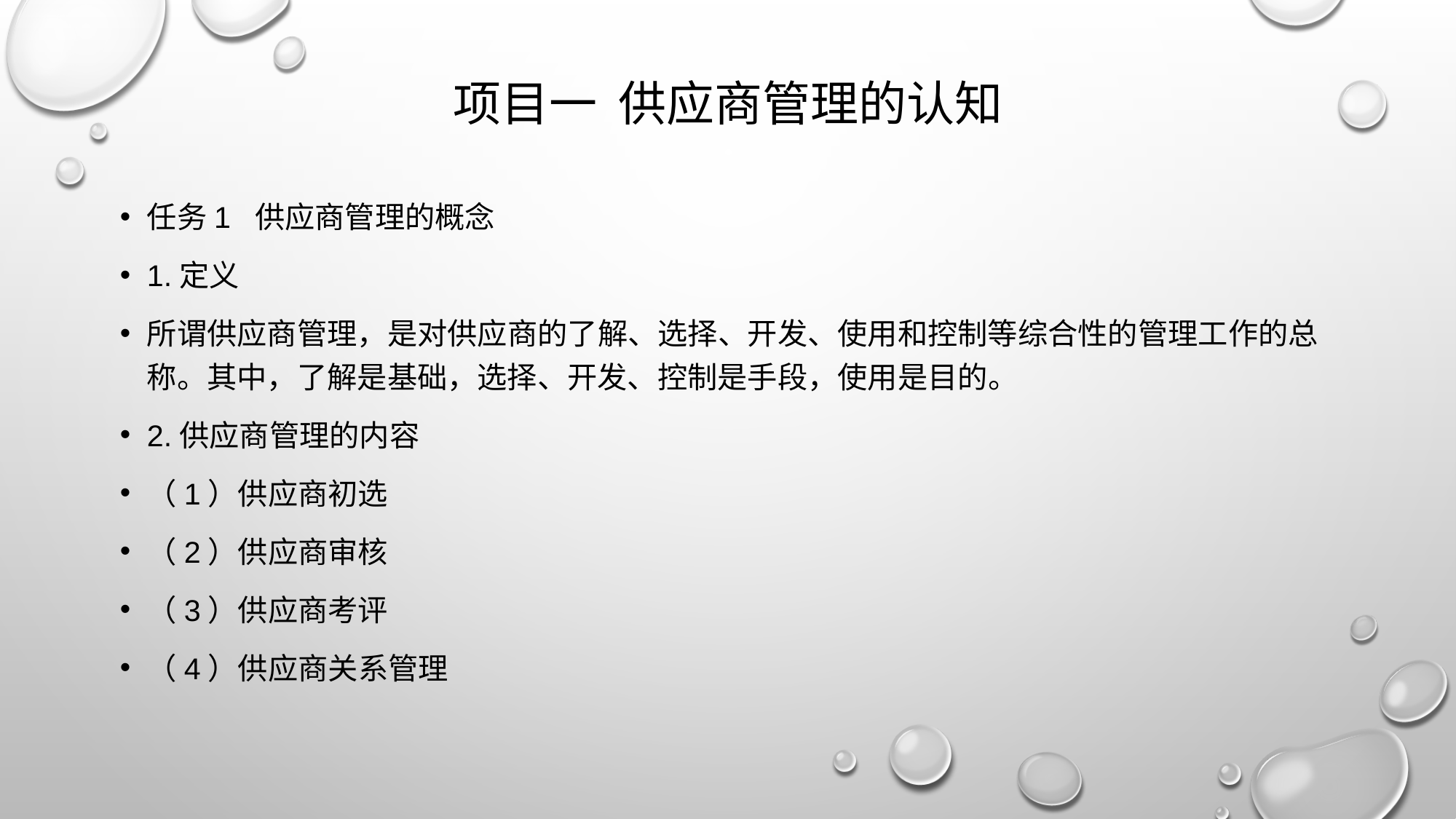

# 项目一  供应商管理的认知
任务1  供应商管理的概念
1.定义
所谓供应商管理，是对供应商的了解、选择、开发、使用和控制等综合性的管理工作的总称。其中，了解是基础，选择、开发、控制是手段，使用是目的。
2.供应商管理的内容
（1）供应商初选
（2）供应商审核
（3）供应商考评
（4）供应商关系管理